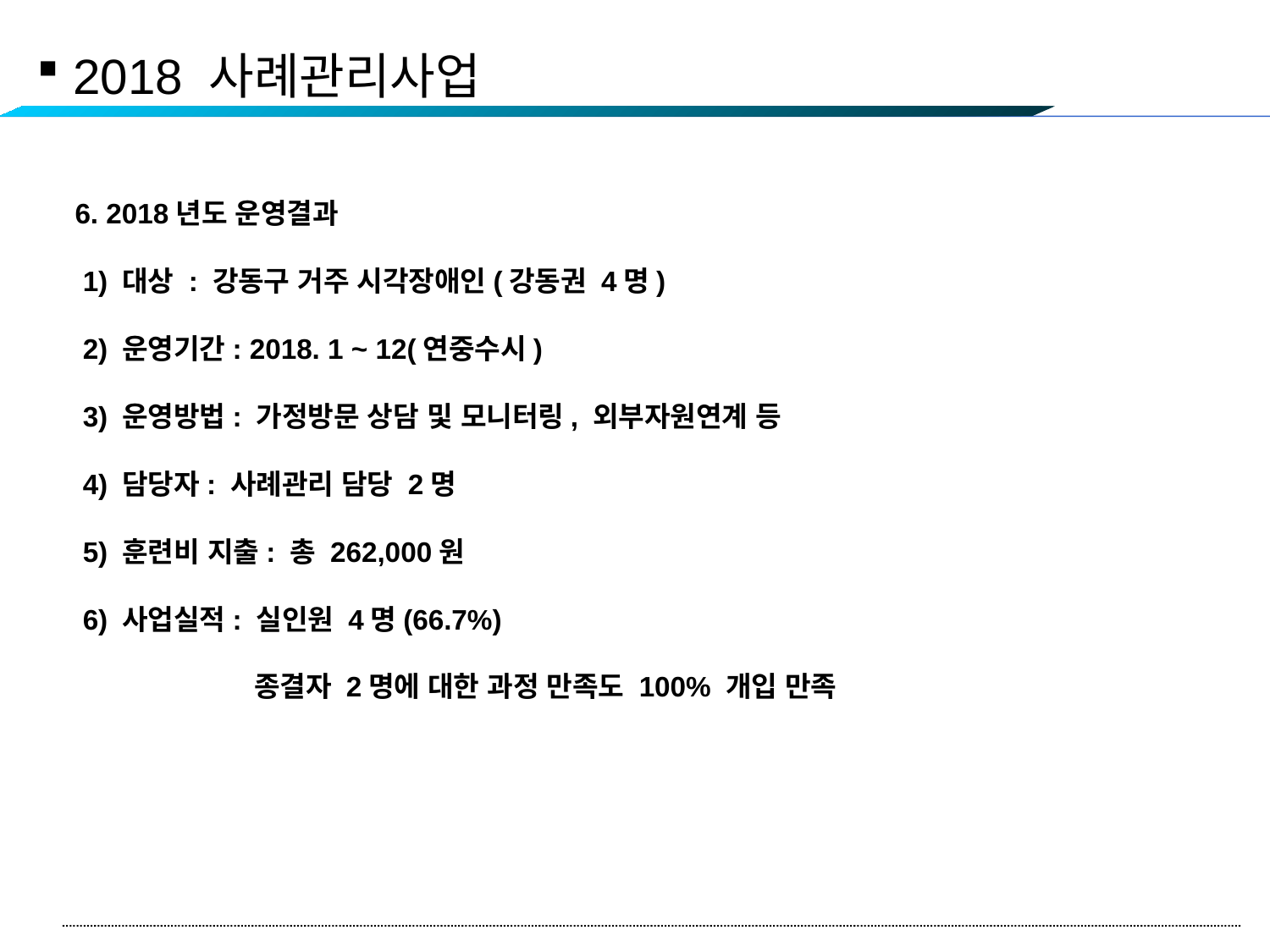

2018 사례관리사업

6. 2018년도 운영결과
 1) 대상 : 강동구 거주 시각장애인(강동권 4명)
 2) 운영기간: 2018. 1 ~ 12(연중수시)
 3) 운영방법: 가정방문 상담 및 모니터링, 외부자원연계 등
 4) 담당자: 사례관리 담당 2명
 5) 훈련비 지출: 총 262,000원
 6) 사업실적: 실인원 4명(66.7%)
                      종결자 2명에 대한 과정 만족도 100% 개입 만족